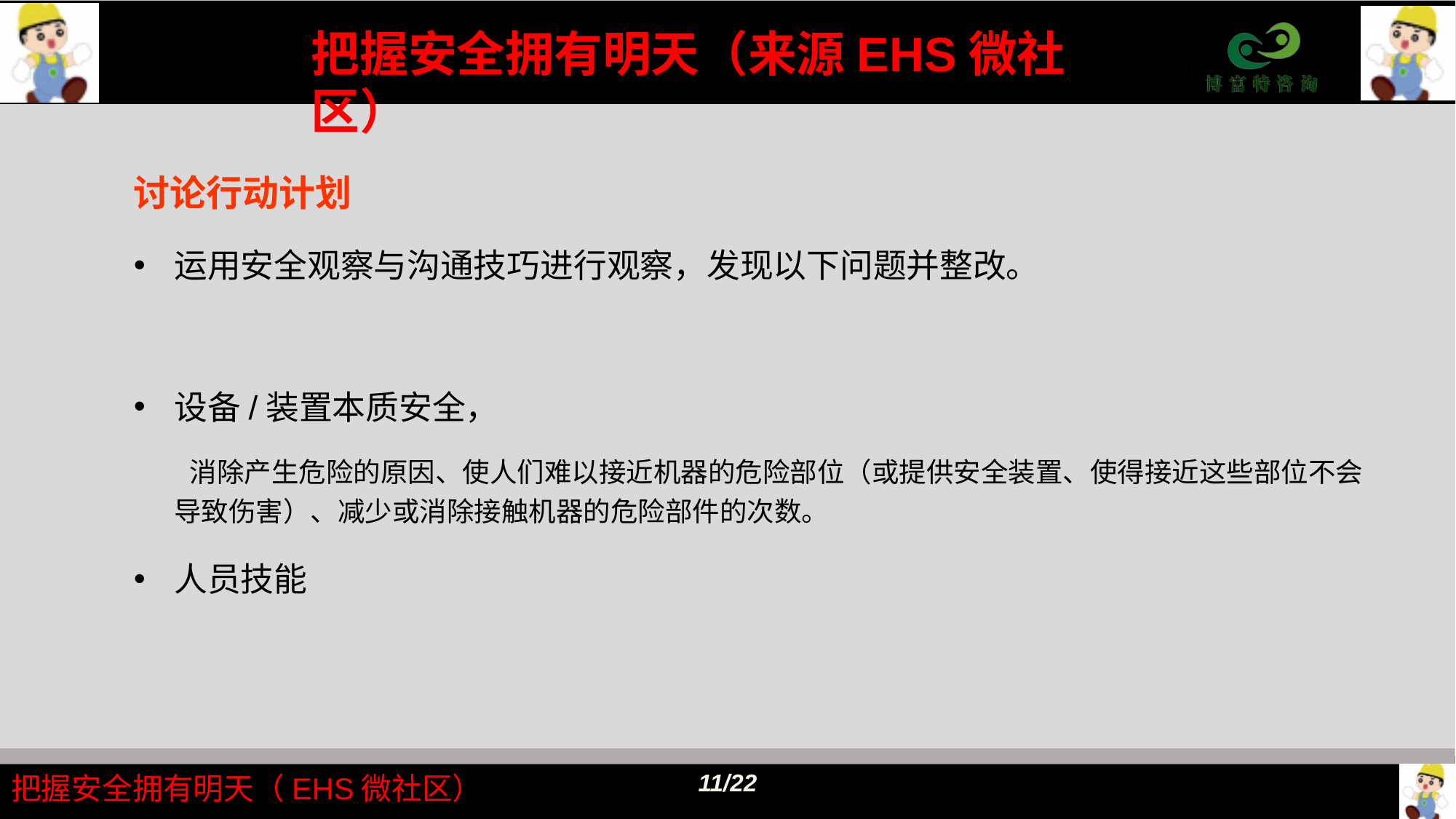

讨论行动计划
运用安全观察与沟通技巧进行观察，发现以下问题并整改。

设备/装置本质安全，
        消除产生危险的原因、使人们难以接近机器的危险部位（或提供安全装置、使得接近这些部位不会导致伤害）、减少或消除接触机器的危险部件的次数。
人员技能

11/22